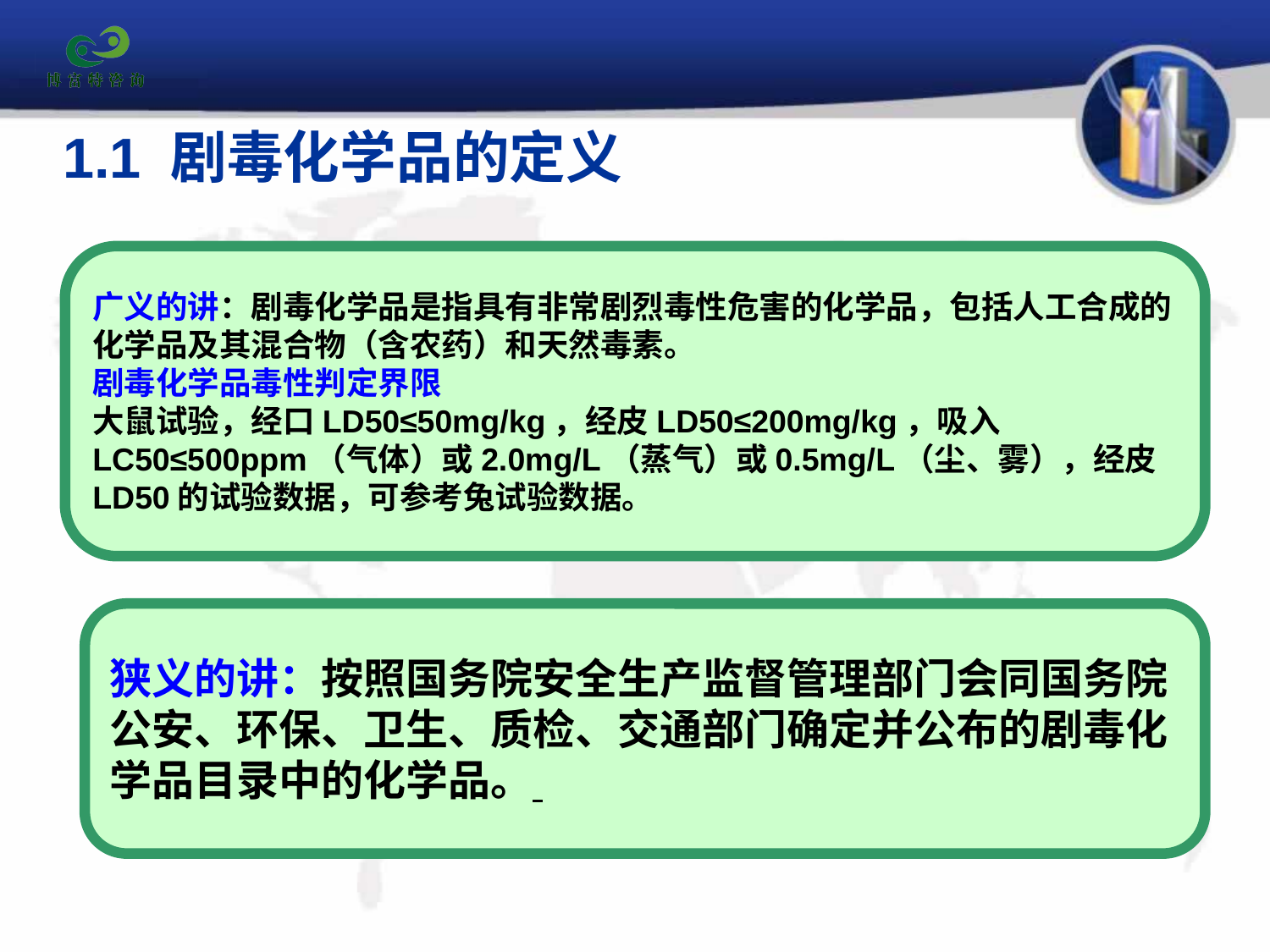

# 1.1 剧毒化学品的定义
广义的讲：剧毒化学品是指具有非常剧烈毒性危害的化学品，包括人工合成的化学品及其混合物（含农药）和天然毒素。
剧毒化学品毒性判定界限
大鼠试验，经口LD50≤50mg/kg，经皮LD50≤200mg/kg，吸入LC50≤500ppm（气体）或2.0mg/L（蒸气）或0.5mg/L（尘、雾），经皮LD50的试验数据，可参考兔试验数据。
狭义的讲：按照国务院安全生产监督管理部门会同国务院公安、环保、卫生、质检、交通部门确定并公布的剧毒化学品目录中的化学品。